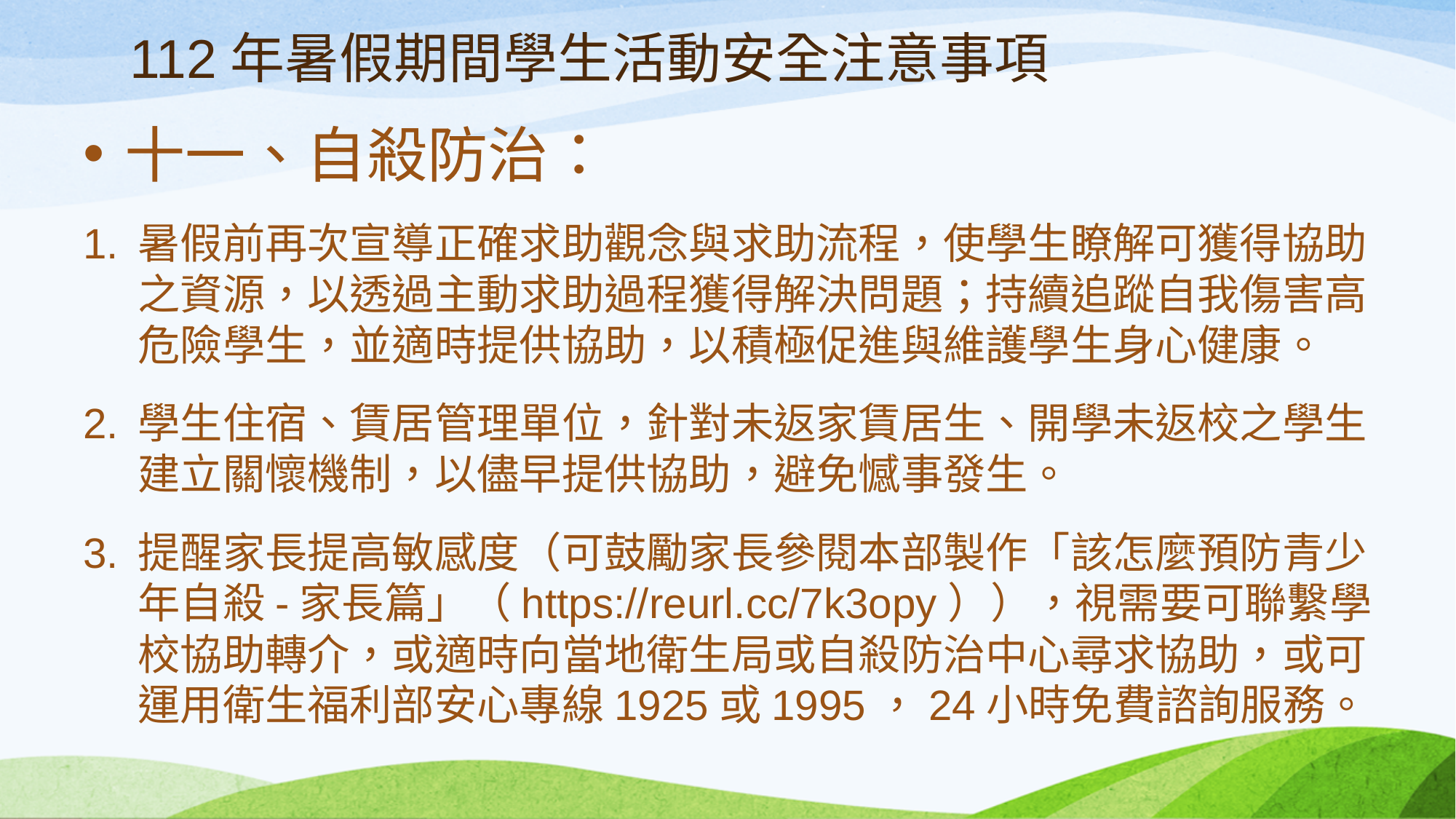

# 112年暑假期間學生活動安全注意事項
十一、自殺防治：
暑假前再次宣導正確求助觀念與求助流程，使學生瞭解可獲得協助之資源，以透過主動求助過程獲得解決問題；持續追蹤自我傷害高危險學生，並適時提供協助，以積極促進與維護學生身心健康。
學生住宿、賃居管理單位，針對未返家賃居生、開學未返校之學生建立關懷機制，以儘早提供協助，避免憾事發生。
提醒家長提高敏感度（可鼓勵家長參閱本部製作「該怎麼預防青少年自殺-家長篇」（https://reurl.cc/7k3opy）），視需要可聯繫學校協助轉介，或適時向當地衛生局或自殺防治中心尋求協助，或可運用衛生福利部安心專線1925或1995，24小時免費諮詢服務。